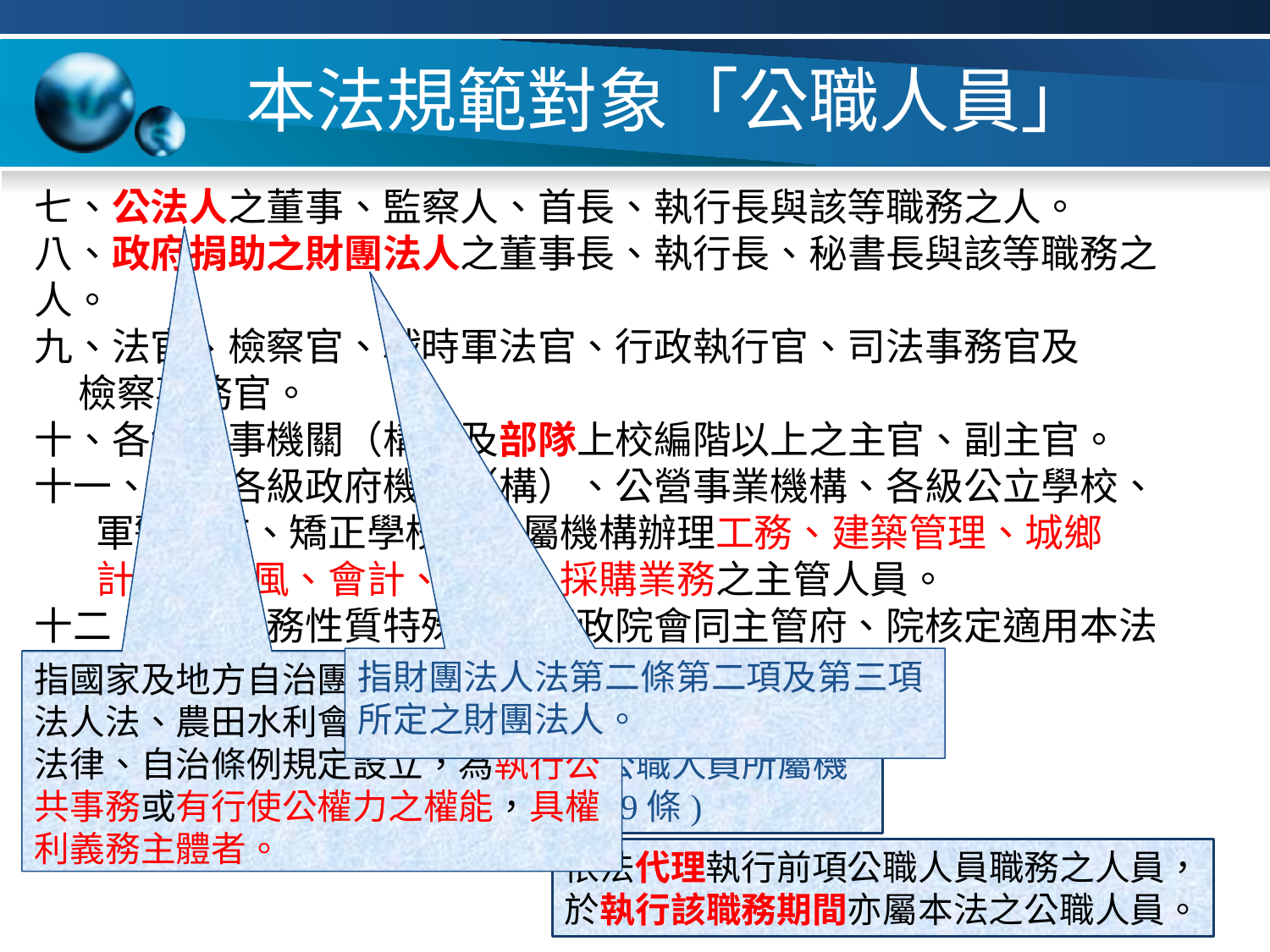

# 本法規範對象「公職人員」
七、公法人之董事、監察人、首長、執行長與該等職務之人。
八、政府捐助之財團法人之董事長、執行長、秘書長與該等職務之人。
九、法官、檢察官、戰時軍法官、行政執行官、司法事務官及
    檢察事務官。
十、各級軍事機關（構）及部隊上校編階以上之主官、副主官。
十一、其他各級政府機關（構）、公營事業機構、各級公立學校、
      軍警院校、矯正學校及附屬機構辦理工務、建築管理、城鄉
      計畫、政風、會計、審計、採購業務之主管人員。
十二、其他職務性質特殊，經行政院會同主管府、院核定適用本法
      之人員。
指財團法人法第二條第二項及第三項所定之財團法人。
指國家及地方自治團體以外，依行政法人法、農田水利會組織通則或其他法律、自治條例規定設立，為執行公共事務或有行使公權力之權能，具權利義務主體者。
各機關團體於公職人員就(到)職、代理、兼任、卸離職或解除代理後，應於十日內將其原因及時間，依第二十條所定裁處機關通知監察院或公職人員所屬機關團體之政風單位(施行細則草案第29條)
依法代理執行前項公職人員職務之人員，
於執行該職務期間亦屬本法之公職人員。